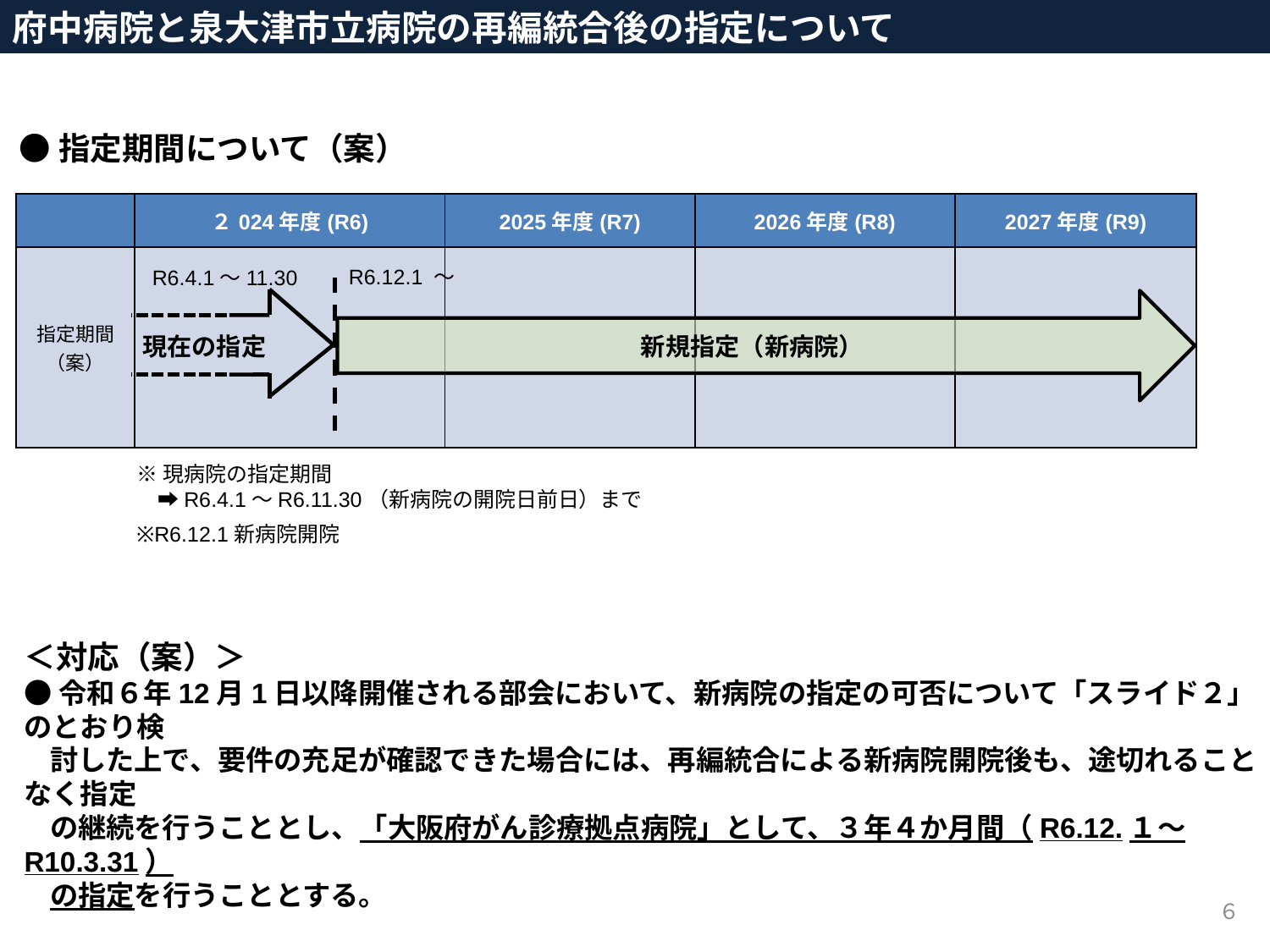

府中病院と泉大津市立病院の再編統合後の指定について
●指定期間について（案）
|  | ２024年度(R6) | 2025年度(R7) | 2026年度(R8) | 2027年度(R9) |
| --- | --- | --- | --- | --- |
| 指定期間（案） |  |  |  |  |
R6.12.1 ～
R6.4.1～11.30
新規指定（新病院）
現在の指定
※現病院の指定期間
　➡R6.4.1～R6.11.30（新病院の開院日前日）まで
※R6.12.1新病院開院
＜対応（案）＞
●令和６年12月1日以降開催される部会において、新病院の指定の可否について「スライド２」のとおり検
   討した上で、要件の充足が確認できた場合には、再編統合による新病院開院後も、途切れることなく指定
   の継続を行うこととし、「大阪府がん診療拠点病院」として、３年４か月間（R6.12.１～R10.3.31）
   の指定を行うこととする。
６